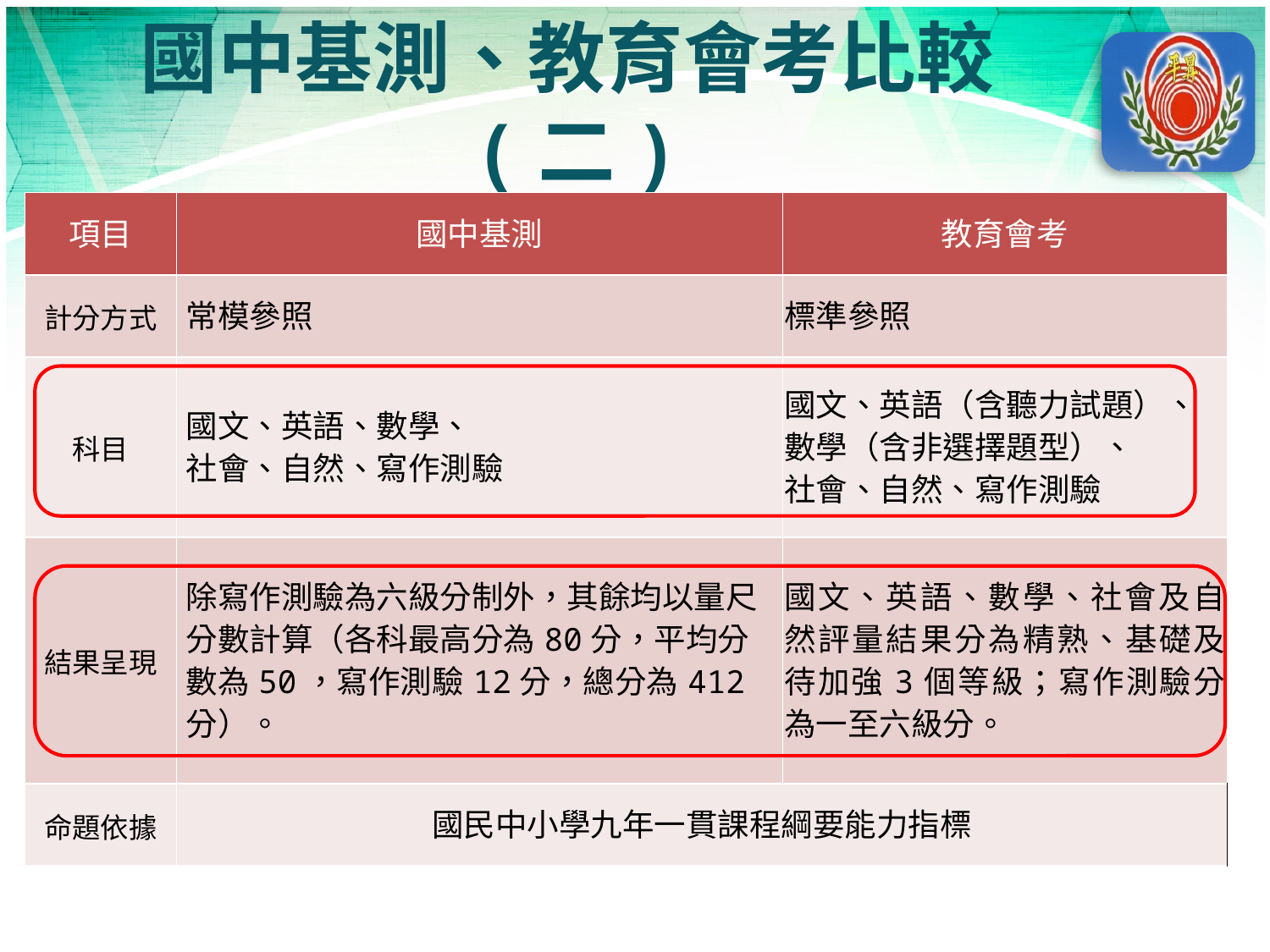

# 國中基測、教育會考比較(二)
| 項目 | 國中基測 | 教育會考 |
| --- | --- | --- |
| 計分方式 | 常模參照 | 標準參照 |
| 科目 | 國文、英語、數學、 社會、自然、寫作測驗 | 國文、英語（含聽力試題）、 數學（含非選擇題型）、 社會、自然、寫作測驗 |
| 結果呈現 | 除寫作測驗為六級分制外，其餘均以量尺分數計算（各科最高分為80分，平均分數為50，寫作測驗12分，總分為412分）。 | 國文、英語、數學、社會及自然評量結果分為精熟、基礎及待加強3個等級；寫作測驗分為一至六級分。 |
| 命題依據 | 國民中小學九年一貫課程綱要能力指標 |  |